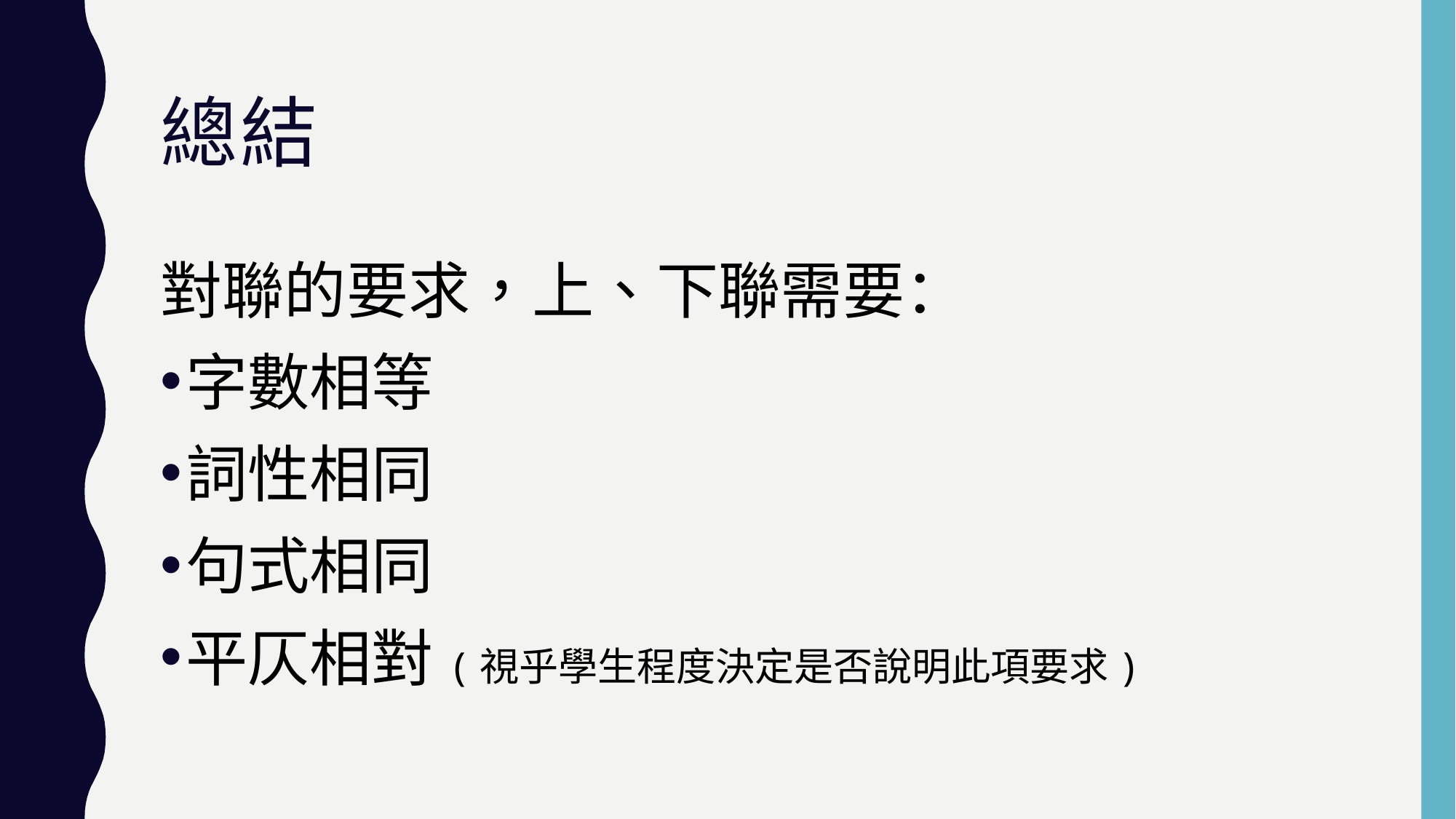

# 總結
對聯的要求，上、下聯需要：
字數相等
詞性相同
句式相同
平仄相對(視乎學生程度決定是否說明此項要求)